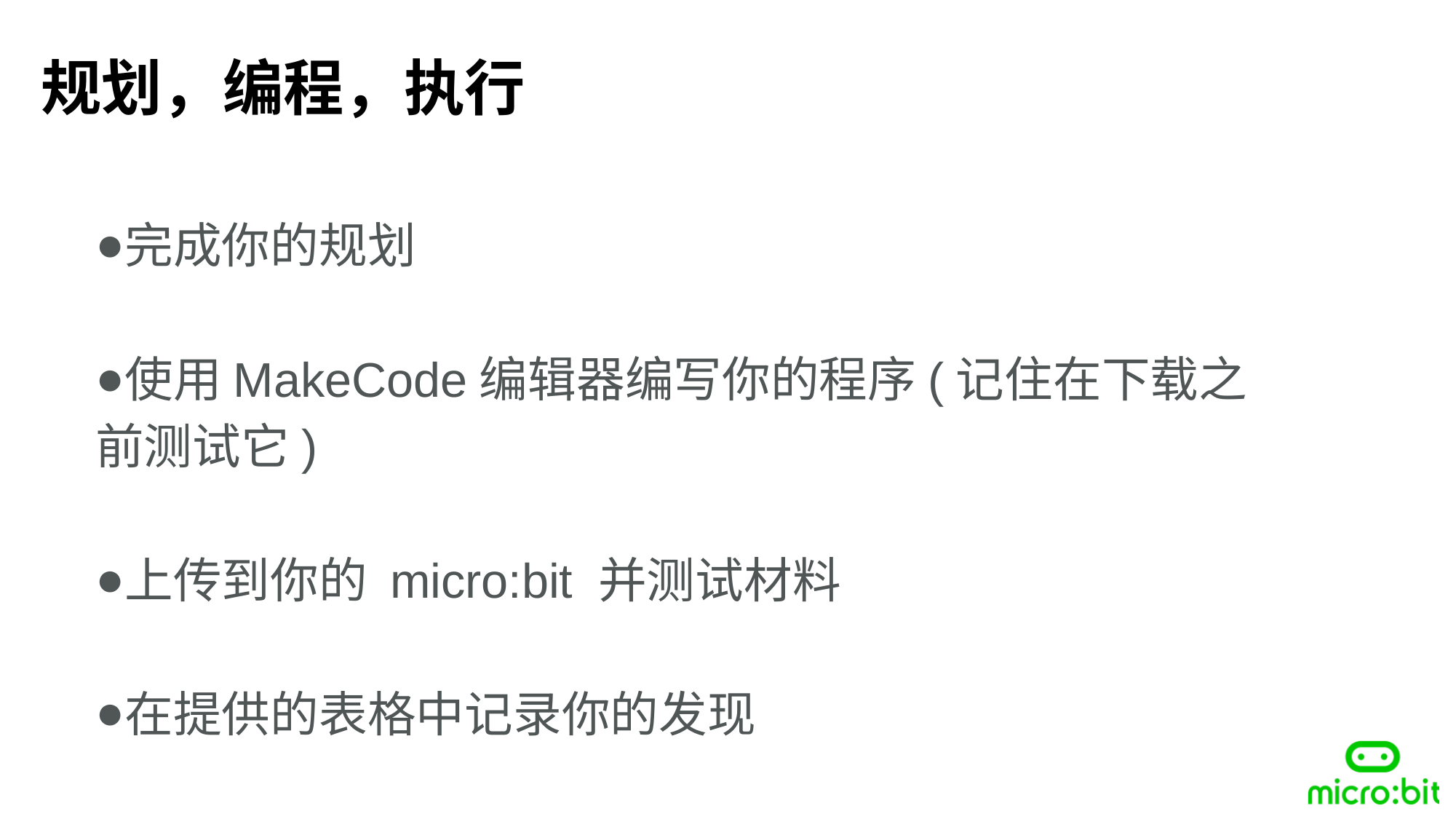

规划，编程，执行

完成你的规划

使用MakeCode编辑器编写你的程序(记住在下载之前测试它)

上传到你的 micro:bit 并测试材料

在提供的表格中记录你的发现